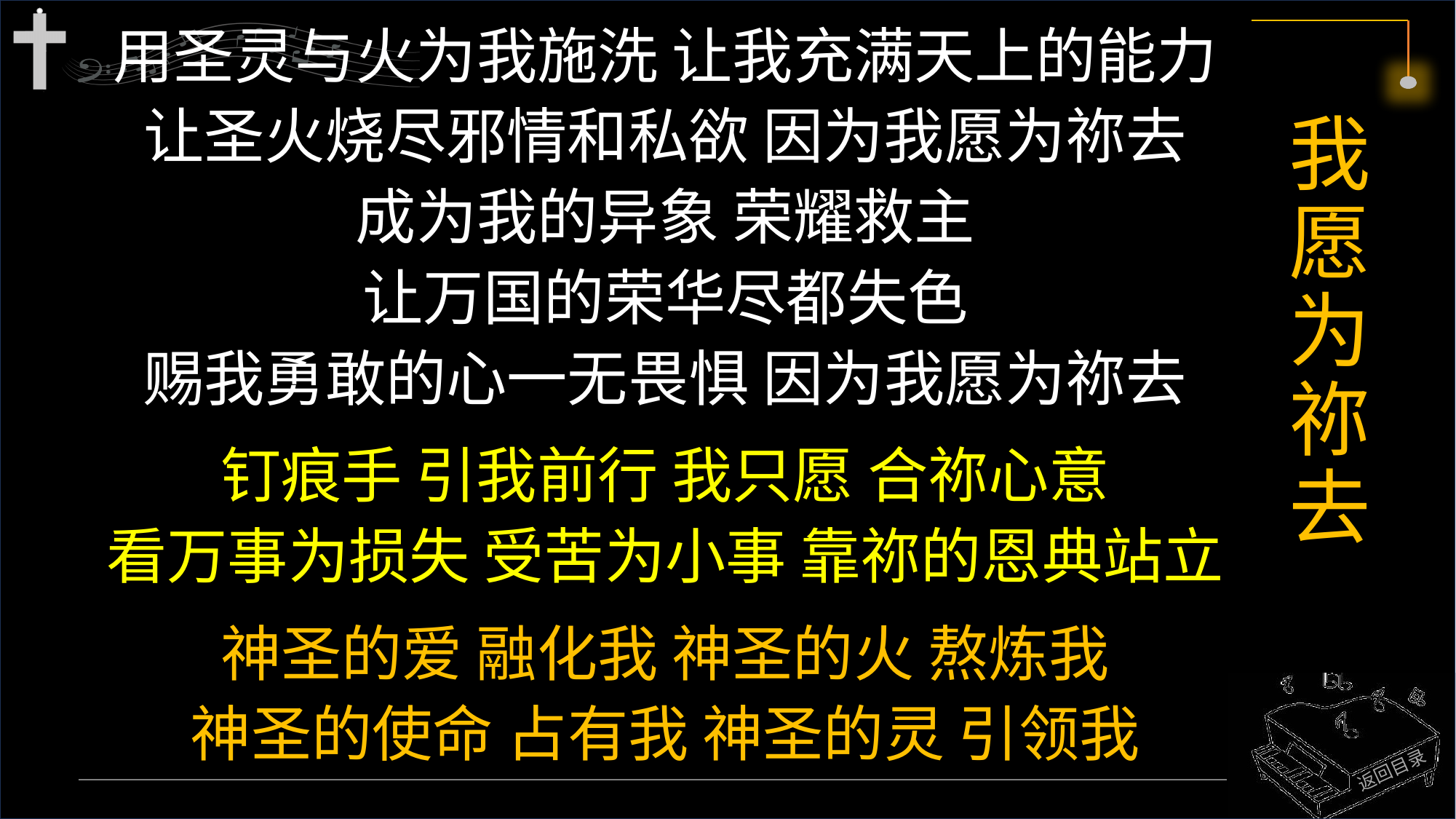

用圣灵与火为我施洗 让我充满天上的能力
让圣火烧尽邪情和私欲 因为我愿为祢去
成为我的异象 荣耀救主
让万国的荣华尽都失色
赐我勇敢的心一无畏惧 因为我愿为祢去

钉痕手 引我前行 我只愿 合祢心意
看万事为损失 受苦为小事 靠祢的恩典站立

神圣的爱 融化我 神圣的火 熬炼我
神圣的使命 占有我 神圣的灵 引领我
# 我愿为祢去